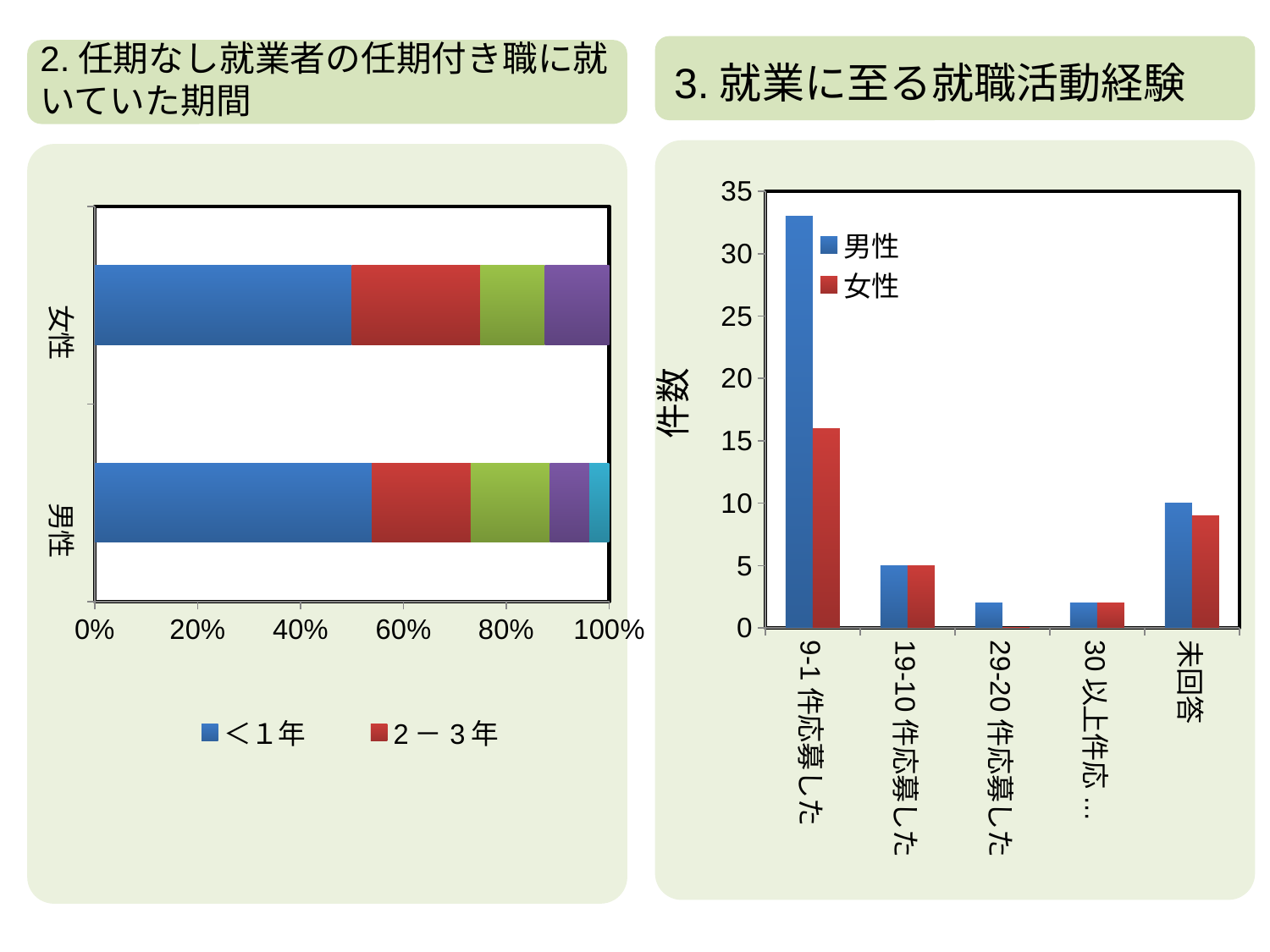

2.任期なし就業者の任期付き職に就いていた期間

3.就業に至る就職活動経験

### Chart

| Category | 男性 | 女性 |
|---|---|---|
| 9-1件応募した	 | 33.0 | 16.0 |
| 19-10件応募した　 | 5.0 | 5.0 |
| 29-20件応募した　 | 2.0 | 0.0 |
| 30以上件応募した　 | 2.0 | 2.0 |
| 未回答 | 10.0 | 9.0 |

### Chart

| Category | ＜１年	 | 2－3年	 | 4-5年	 | 6-10年　 | >１０年 |
|---|---|---|---|---|---|
| 男性 | 14.0 | 5.0 | 4.0 | 2.0 | 1.0 |
| 女性 | 4.0 | 2.0 | 1.0 | 1.0 | 0.0 |
件数